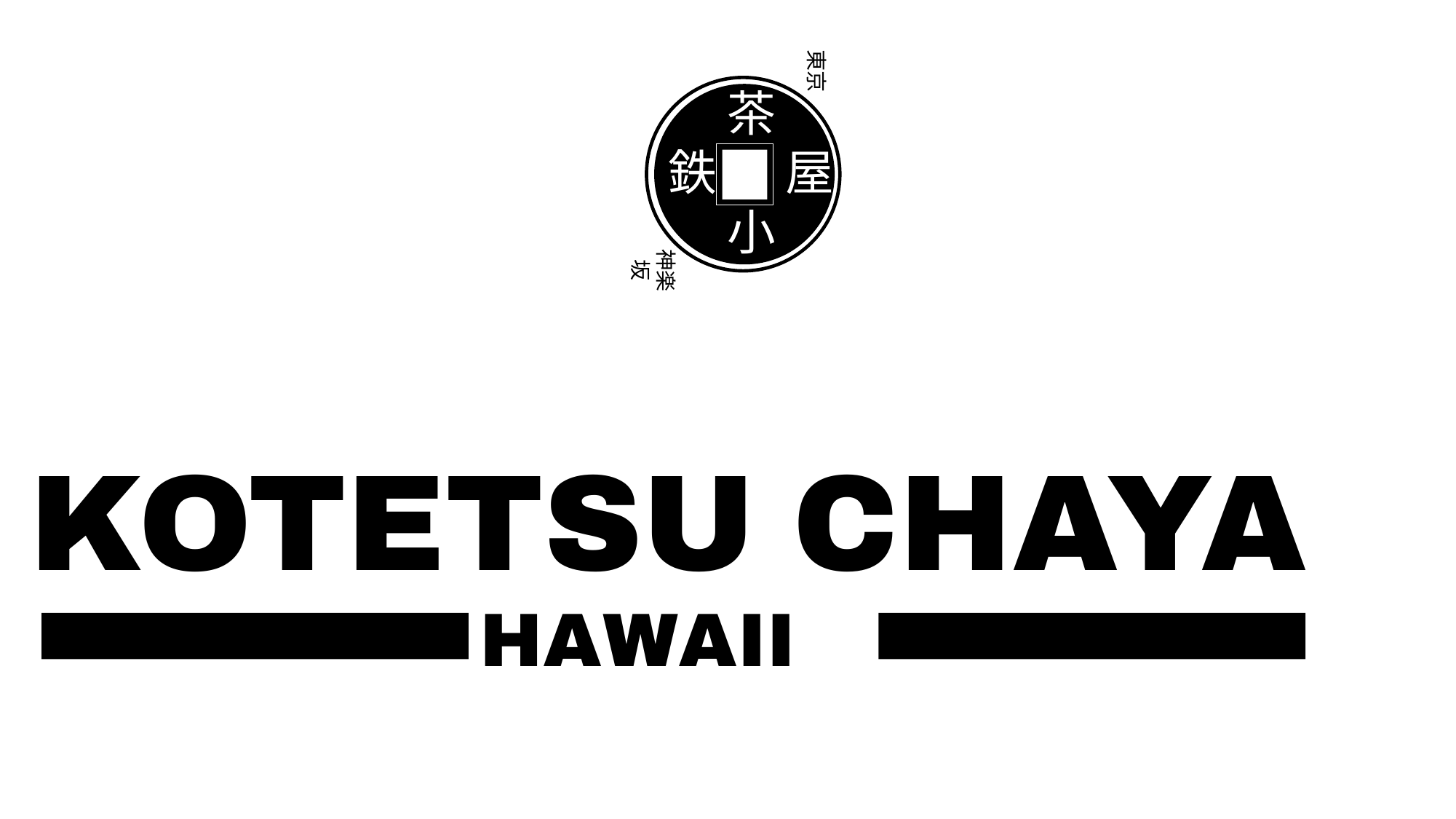

東京

茶
屋
鉄
小
神楽坂
KOTETSU
CHAYA
HAWAII